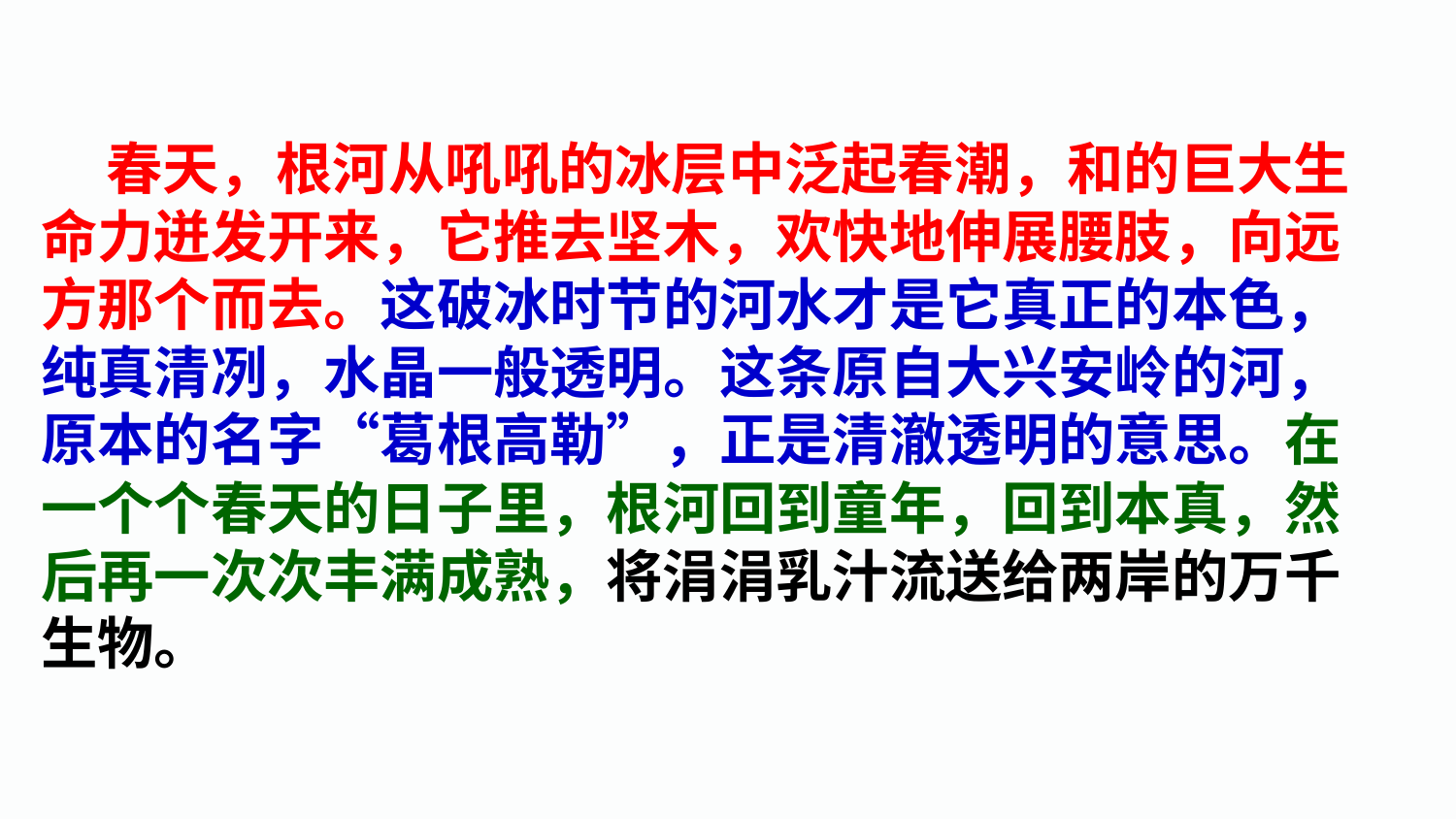

春天，根河从吼吼的冰层中泛起春潮，和的巨大生命力迸发开来，它推去坚木，欢快地伸展腰肢，向远方那个而去。这破冰时节的河水才是它真正的本色，纯真清冽，水晶一般透明。这条原自大兴安岭的河，原本的名字“葛根高勒”，正是清澈透明的意思。在一个个春天的日子里，根河回到童年，回到本真，然后再一次次丰满成熟，将涓涓乳汁流送给两岸的万千生物。